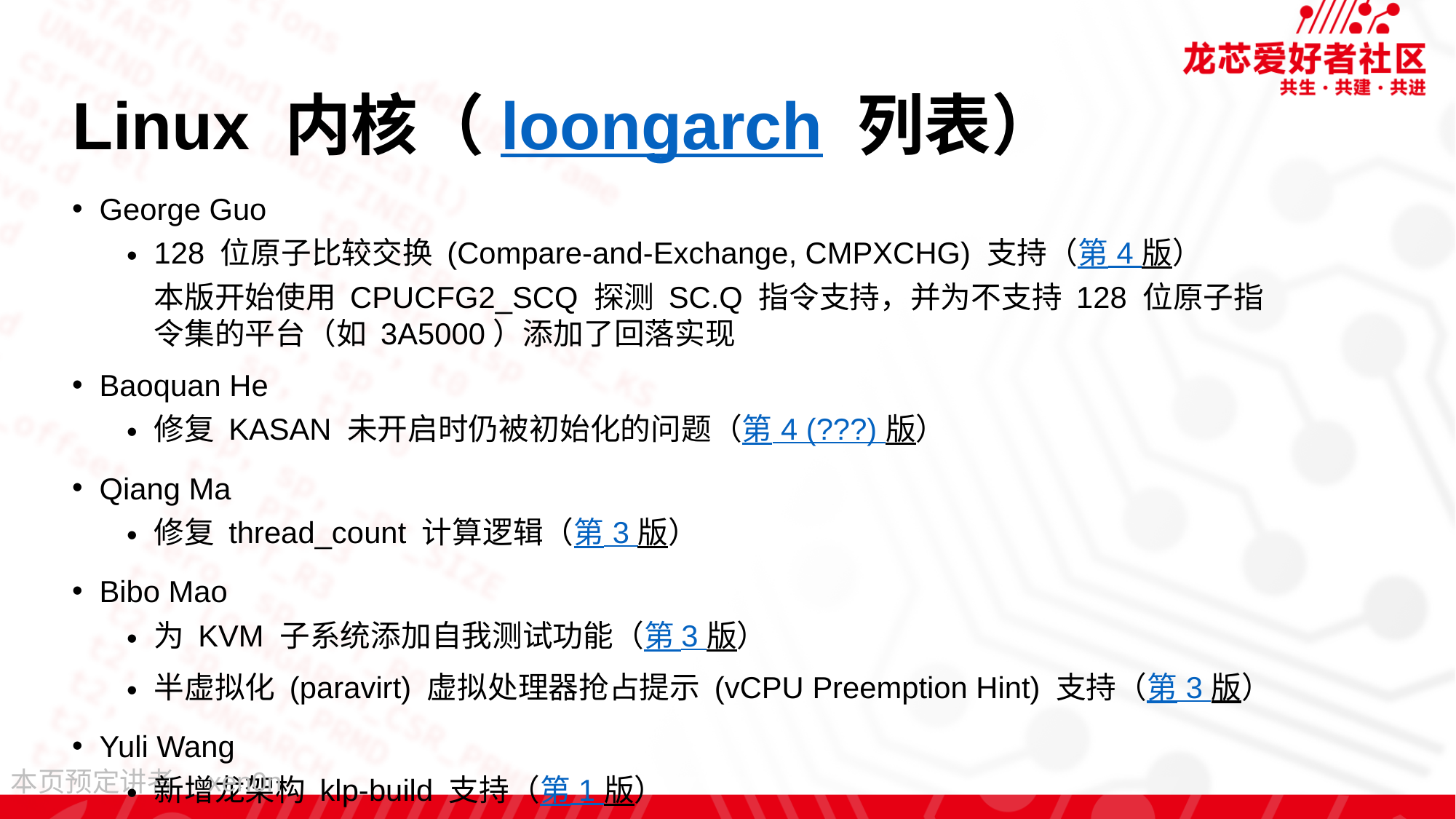

# Linux 内核（loongarch 列表）
George Guo
128 位原子比较交换 (Compare-and-Exchange, CMPXCHG) 支持（第 4 版）
本版开始使用 CPUCFG2_SCQ 探测 SC.Q 指令支持，并为不支持 128 位原子指令集的平台（如 3A5000）添加了回落实现
Baoquan He
修复 KASAN 未开启时仍被初始化的问题（第 4 (???) 版）
Qiang Ma
修复 thread_count 计算逻辑（第 3 版）
Bibo Mao
为 KVM 子系统添加自我测试功能（第 3 版）
半虚拟化 (paravirt) 虚拟处理器抢占提示 (vCPU Preemption Hint) 支持（第 3 版）
Yuli Wang
新增龙架构 klp-build 支持（第 1 版）
xen0n